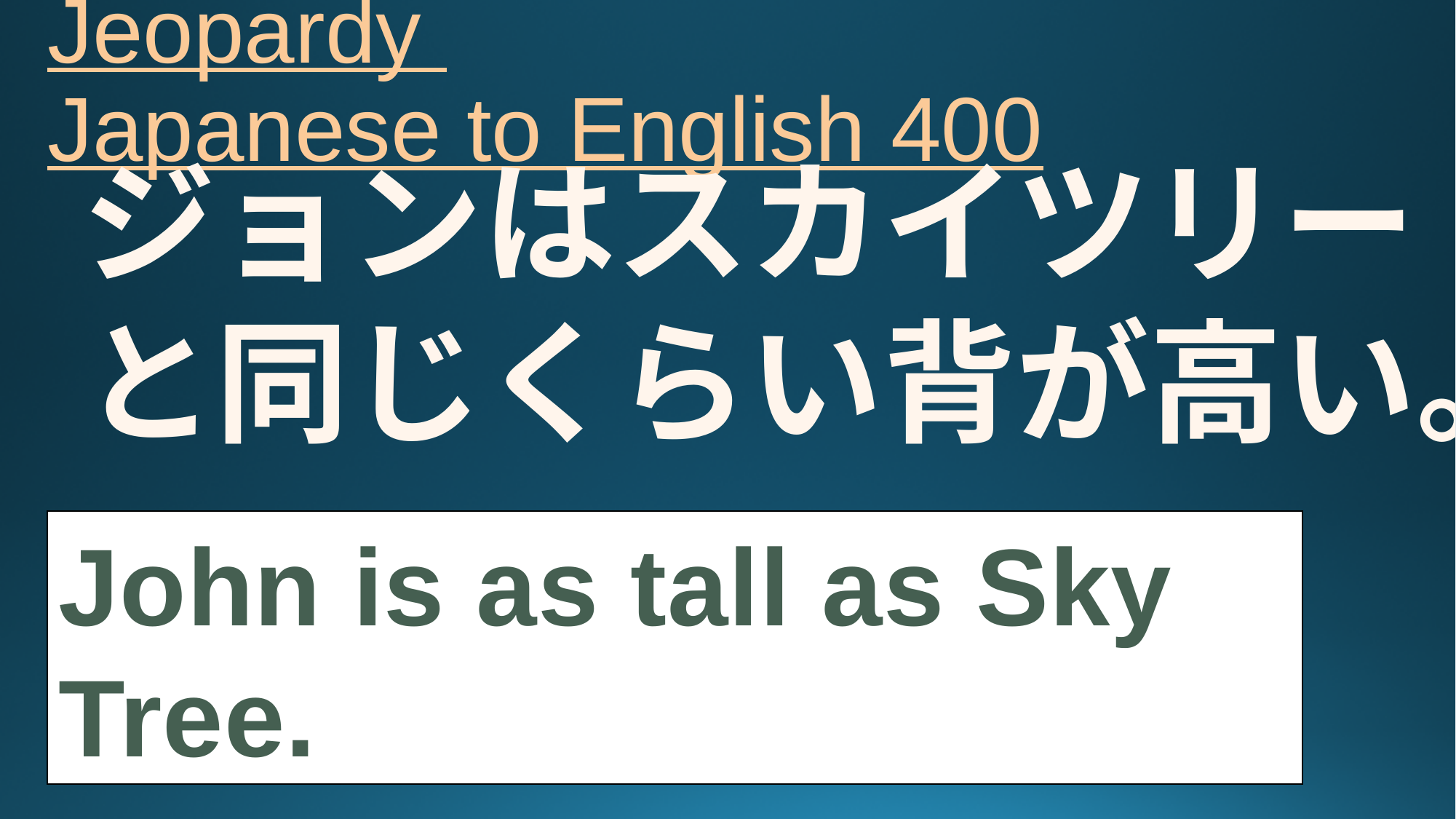

# Jeopardy Japanese to English 400
ジョンはスカイツリーと同じくらい背が高い。
John is as tall as Sky Tree.